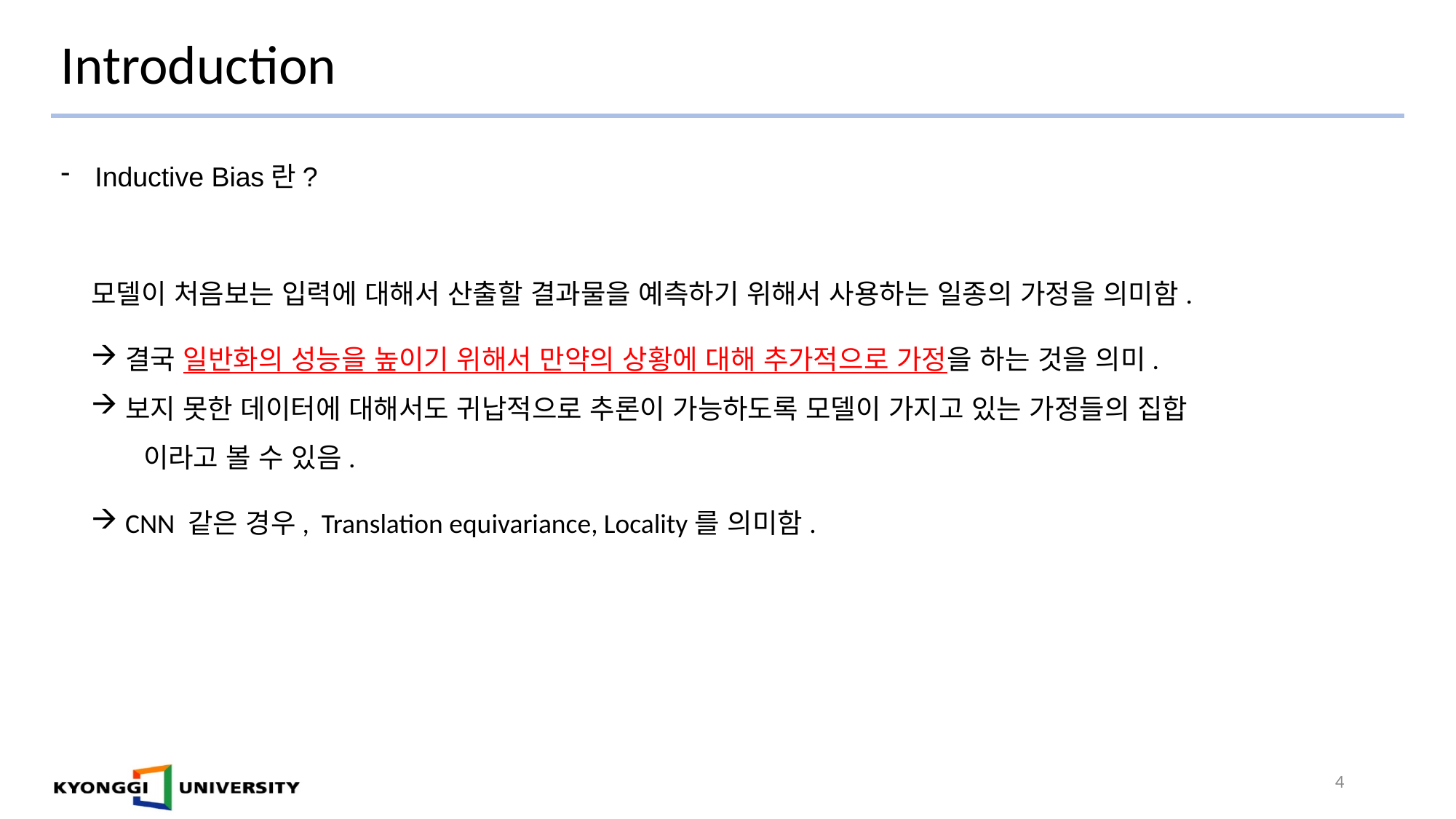

# Introduction
Inductive Bias란?

모델이 처음보는 입력에 대해서 산출할 결과물을 예측하기 위해서 사용하는 일종의 가정을 의미함.
결국 일반화의 성능을 높이기 위해서 만약의 상황에 대해 추가적으로 가정을 하는 것을 의미.
보지 못한 데이터에 대해서도 귀납적으로 추론이 가능하도록 모델이 가지고 있는 가정들의 집합
      이라고 볼 수 있음.
CNN 같은 경우,  Translation equivariance, Locality를 의미함.

4